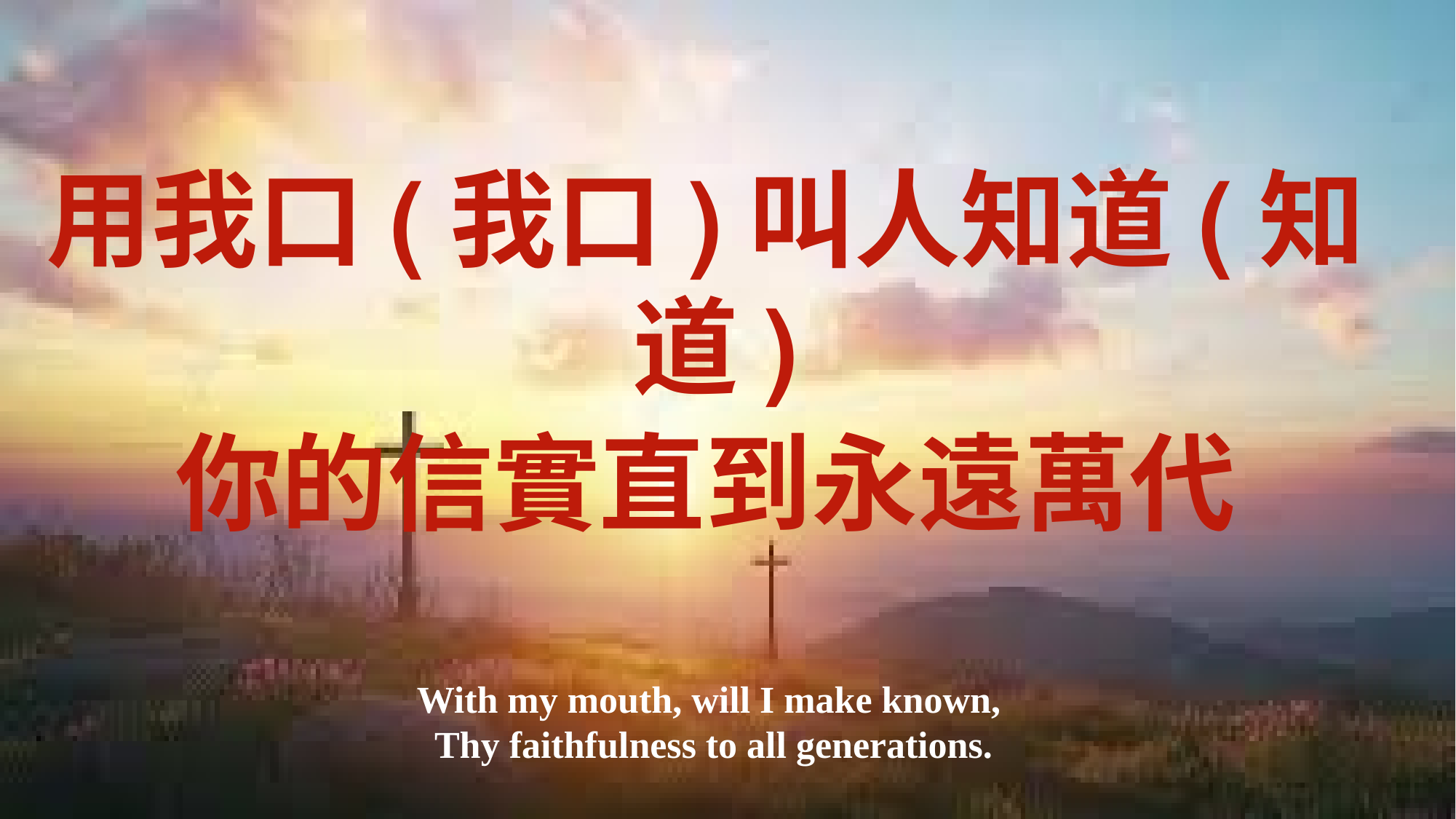

用我口(我口)叫人知道(知道)
你的信實直到永遠萬代
With my mouth, will I make known,
Thy faithfulness to all generations.
5